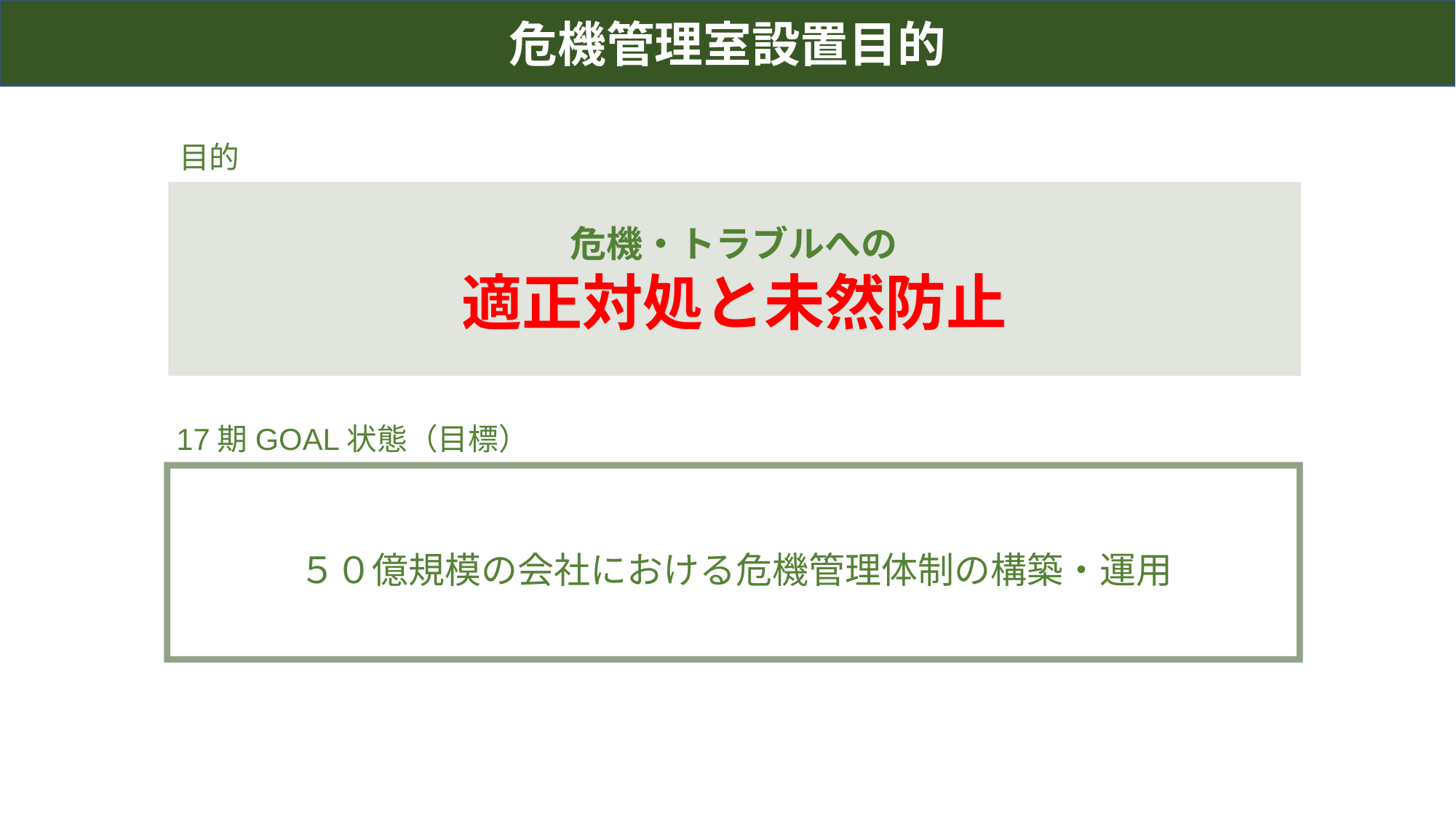

危機管理室設置目的
目的

危機・トラブルへの
適正対処と未然防止
17期GOAL状態（目標）

５０億規模の会社における危機管理体制の構築・運用